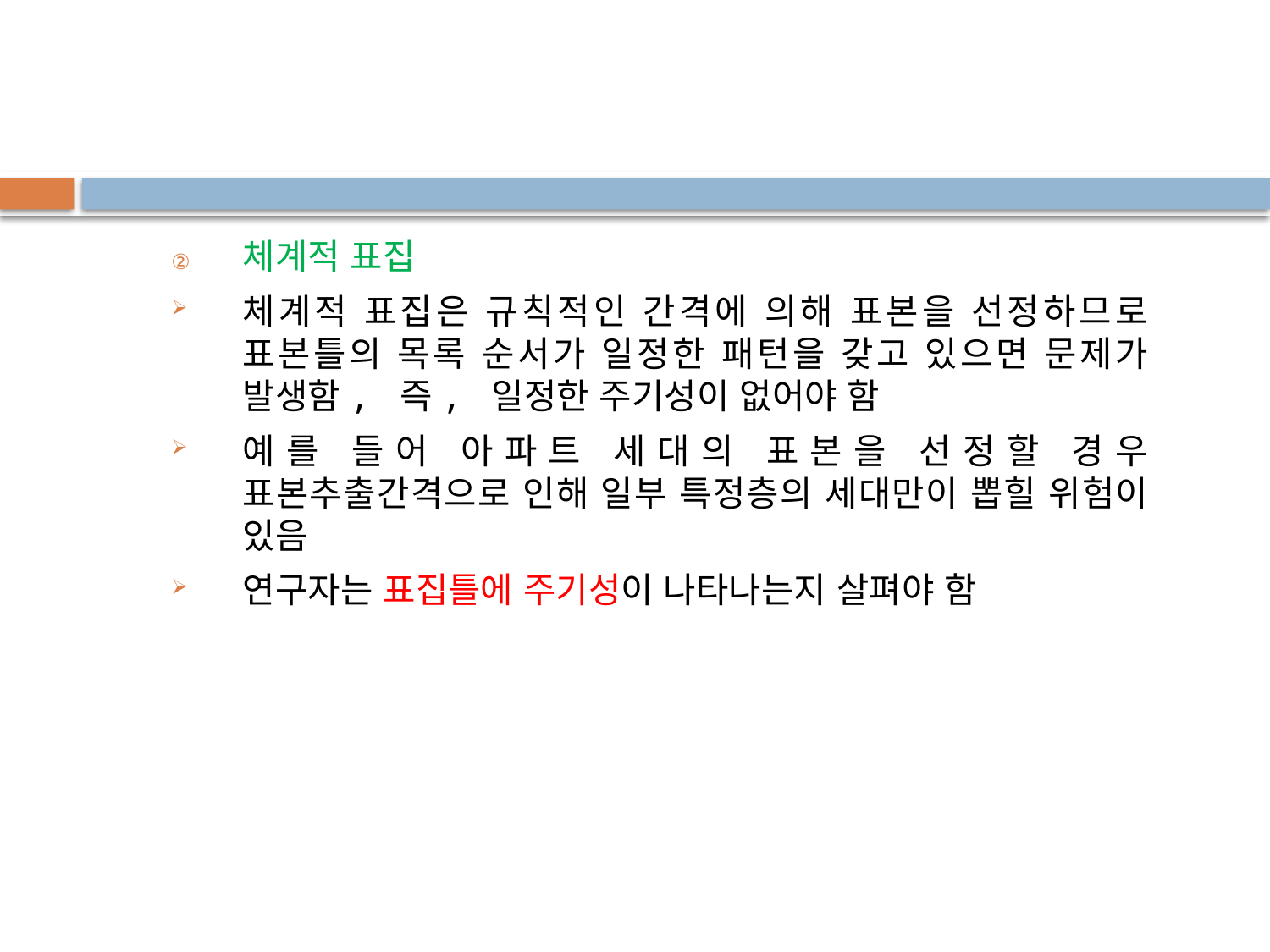

체계적 표집
체계적 표집은 규칙적인 간격에 의해 표본을 선정하므로 표본틀의 목록 순서가 일정한 패턴을 갖고 있으면 문제가 발생함, 즉, 일정한 주기성이 없어야 함
예를 들어 아파트 세대의 표본을 선정할 경우 표본추출간격으로 인해 일부 특정층의 세대만이 뽑힐 위험이 있음
연구자는 표집틀에 주기성이 나타나는지 살펴야 함